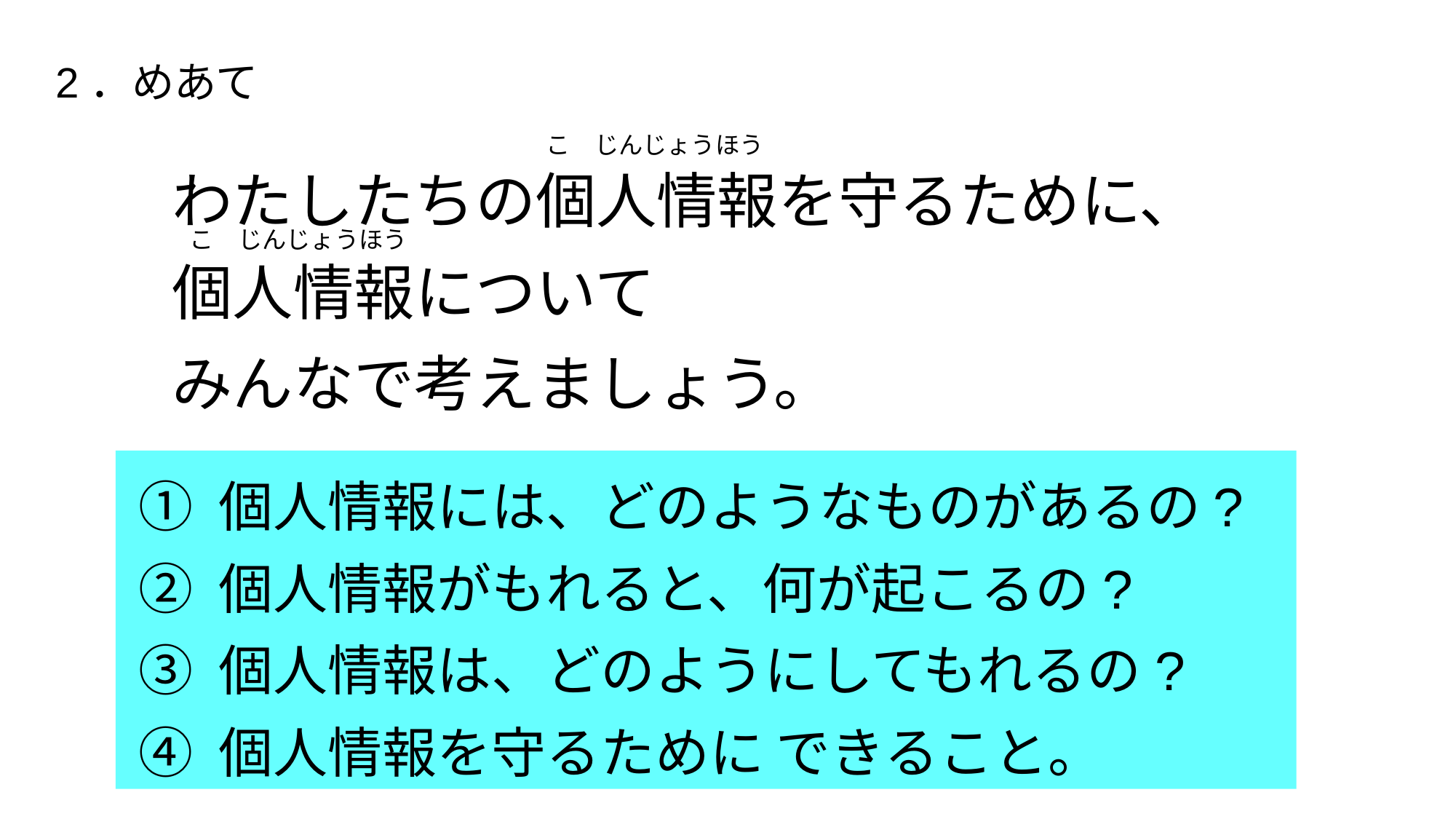

2．めあて
こ　じんじょうほう
 わたしたちの個人情報を守るために、
 個人情報について
 みんなで考えましょう。
こ　じんじょうほう
 ① 個人情報には、どのようなものがあるの?
 ② 個人情報がもれると、何が起こるの?
 ③ 個人情報は、どのようにしてもれるの?
 ④ 個人情報を守るために できること。